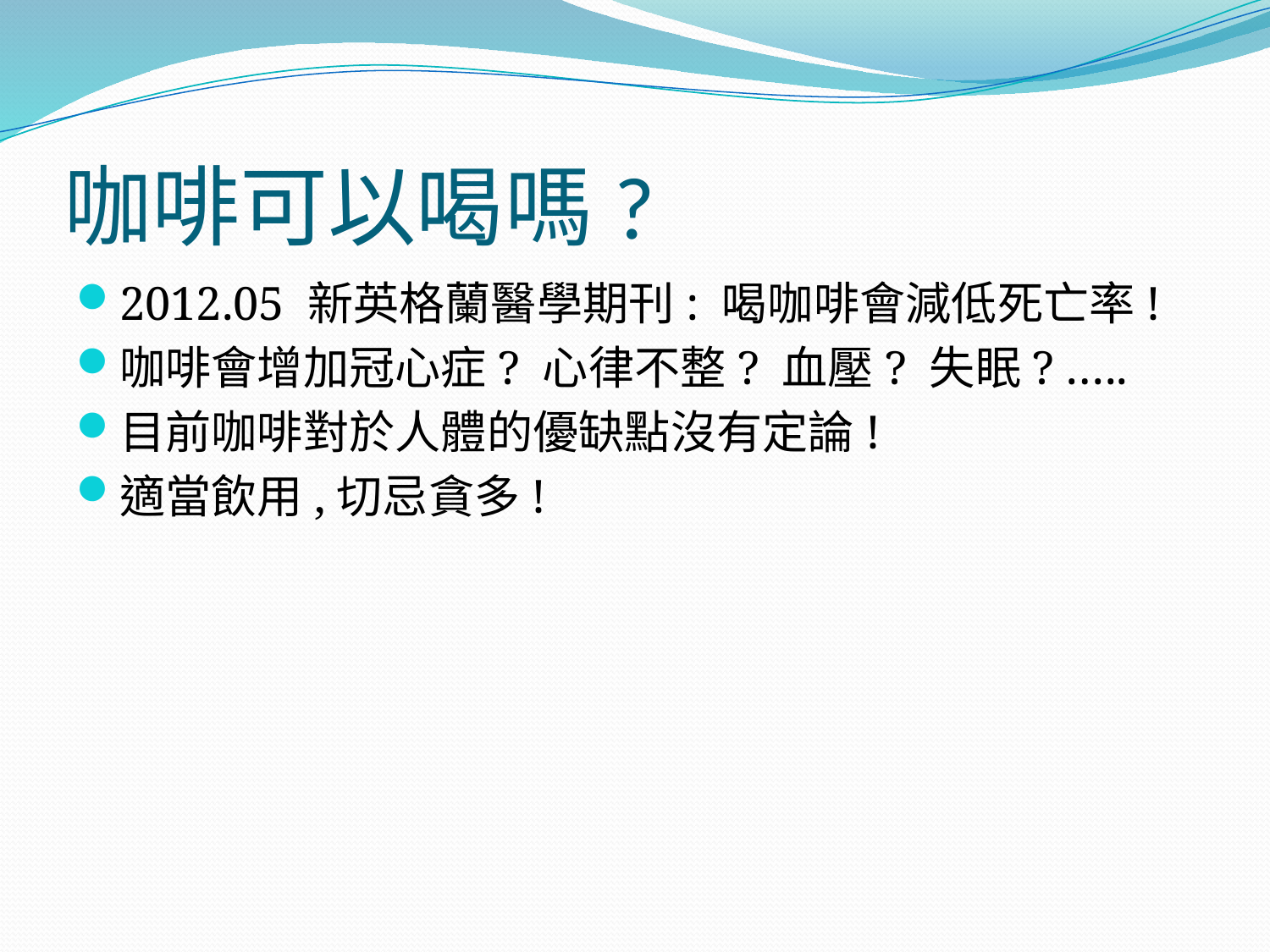

# 咖啡可以喝嗎?
2012.05 新英格蘭醫學期刊: 喝咖啡會減低死亡率!
咖啡會增加冠心症? 心律不整? 血壓? 失眠? …..
目前咖啡對於人體的優缺點沒有定論!
適當飲用,切忌貪多!